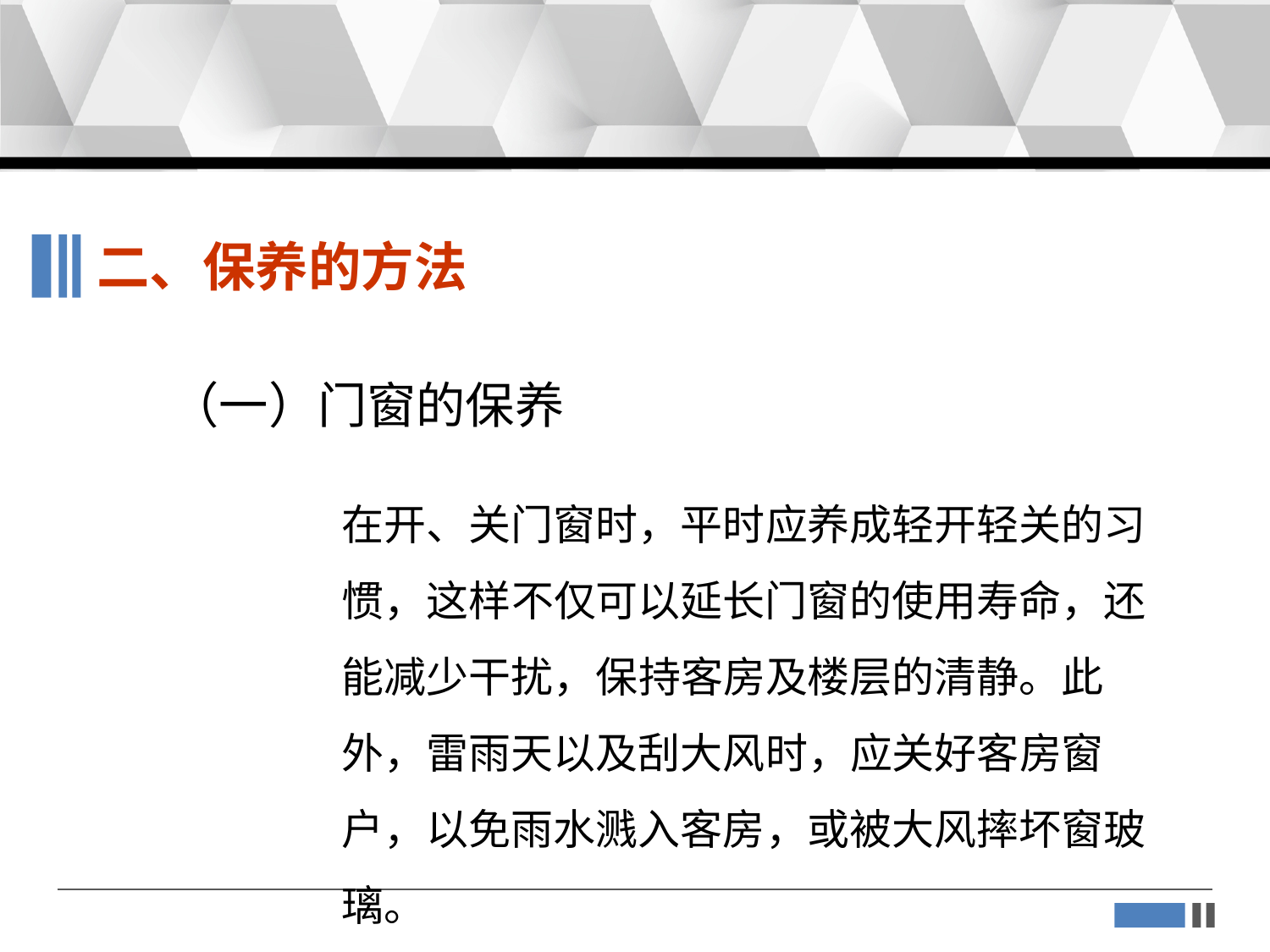

二、保养的方法

（一）门窗的保养
在开、关门窗时，平时应养成轻开轻关的习惯，这样不仅可以延长门窗的使用寿命，还能减少干扰，保持客房及楼层的清静。此外，雷雨天以及刮大风时，应关好客房窗户，以免雨水溅入客房，或被大风摔坏窗玻璃。